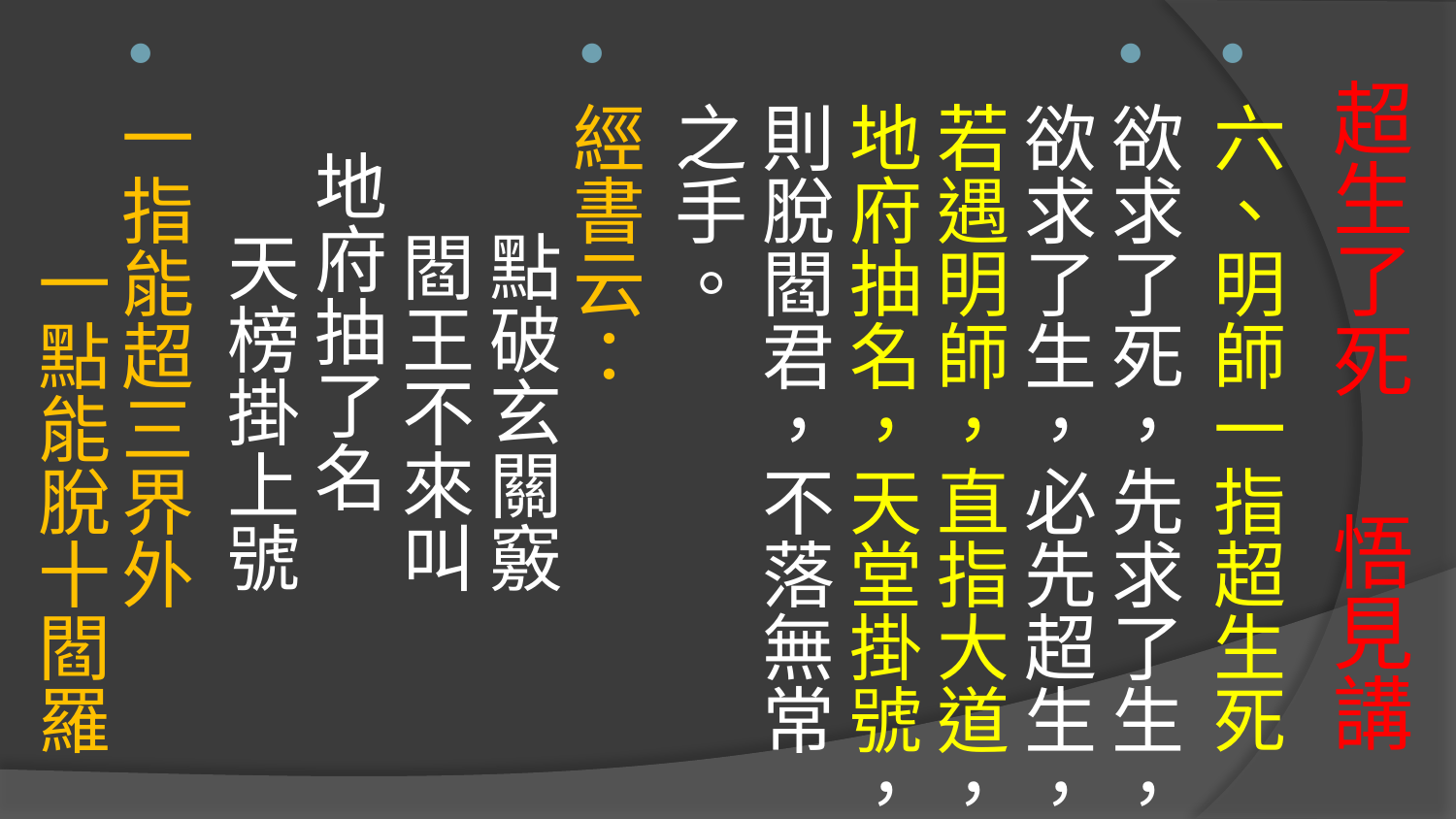

六、明師一指超生死
欲求了死，先求了生，欲求了生，必先超生，若遇明師，直指大道，地府抽名，天堂掛號，則脫閻君，不落無常之手。
經書云：                                 點破玄關竅                    閻王不來叫               地府抽了名                         天榜掛上號
一指能超三界外                    一點能脫十閻羅
# 超生了死      悟見講